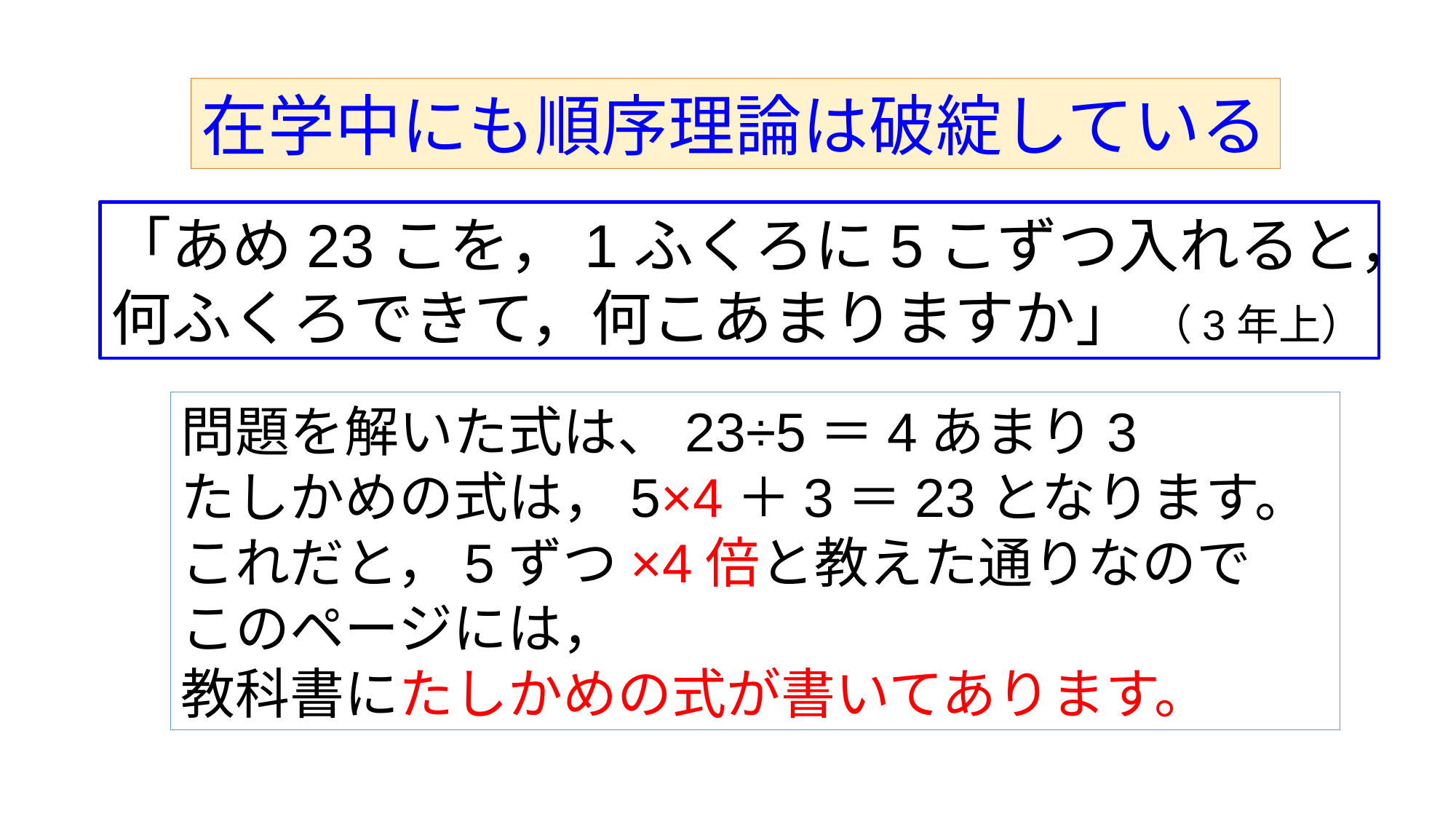

在学中にも順序理論は破綻している
「あめ23こを，1ふくろに5こずつ入れると，何ふくろできて，何こあまりますか」 （3年上）
問題を解いた式は、23÷5＝4あまり3
たしかめの式は，5×4＋3＝23となります。
これだと，5ずつ×4倍と教えた通りなので
このページには，
教科書にたしかめの式が書いてあります。